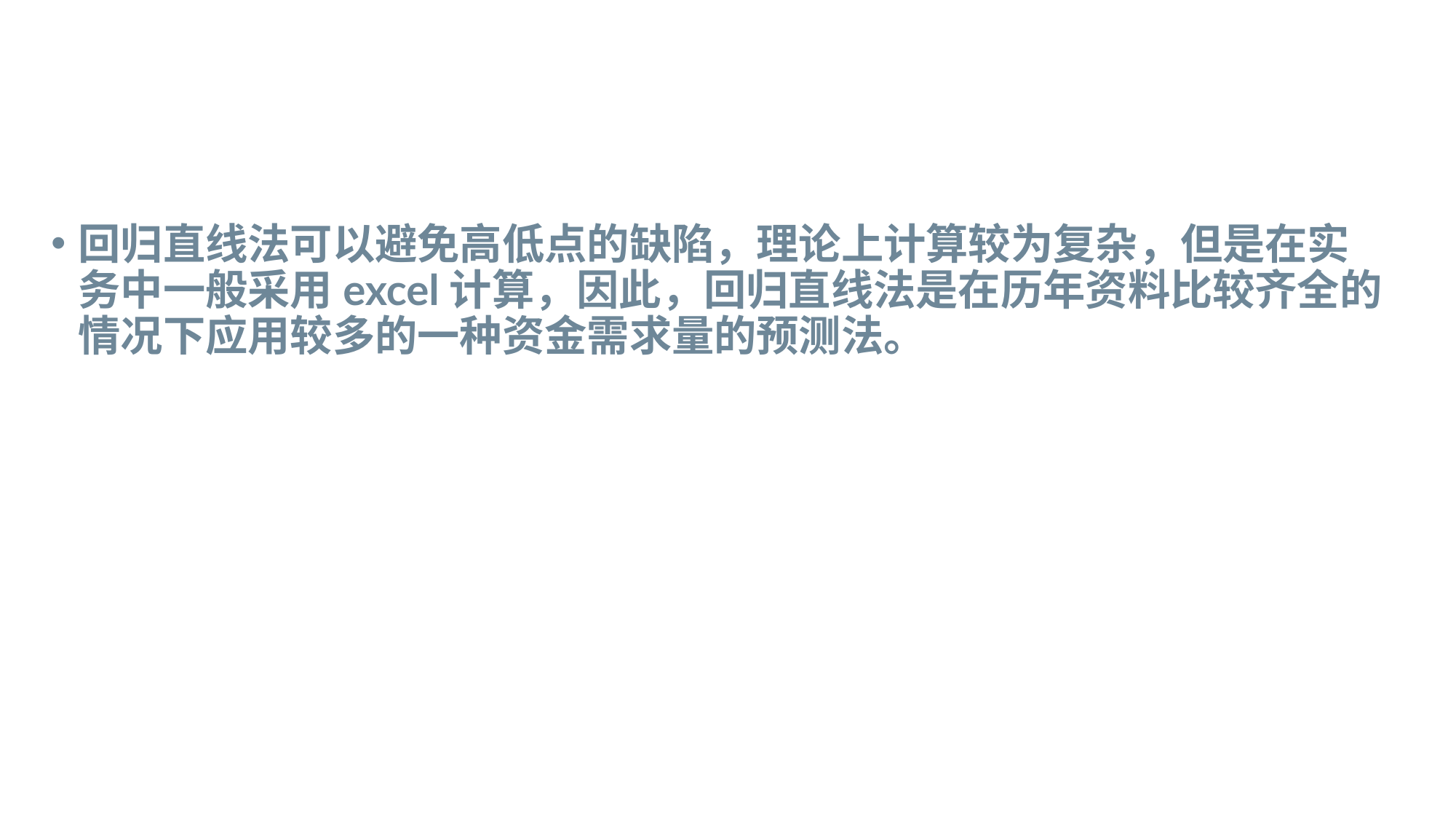

回归直线法可以避免高低点的缺陷，理论上计算较为复杂，但是在实务中一般采用excel计算，因此，回归直线法是在历年资料比较齐全的情况下应用较多的一种资金需求量的预测法。